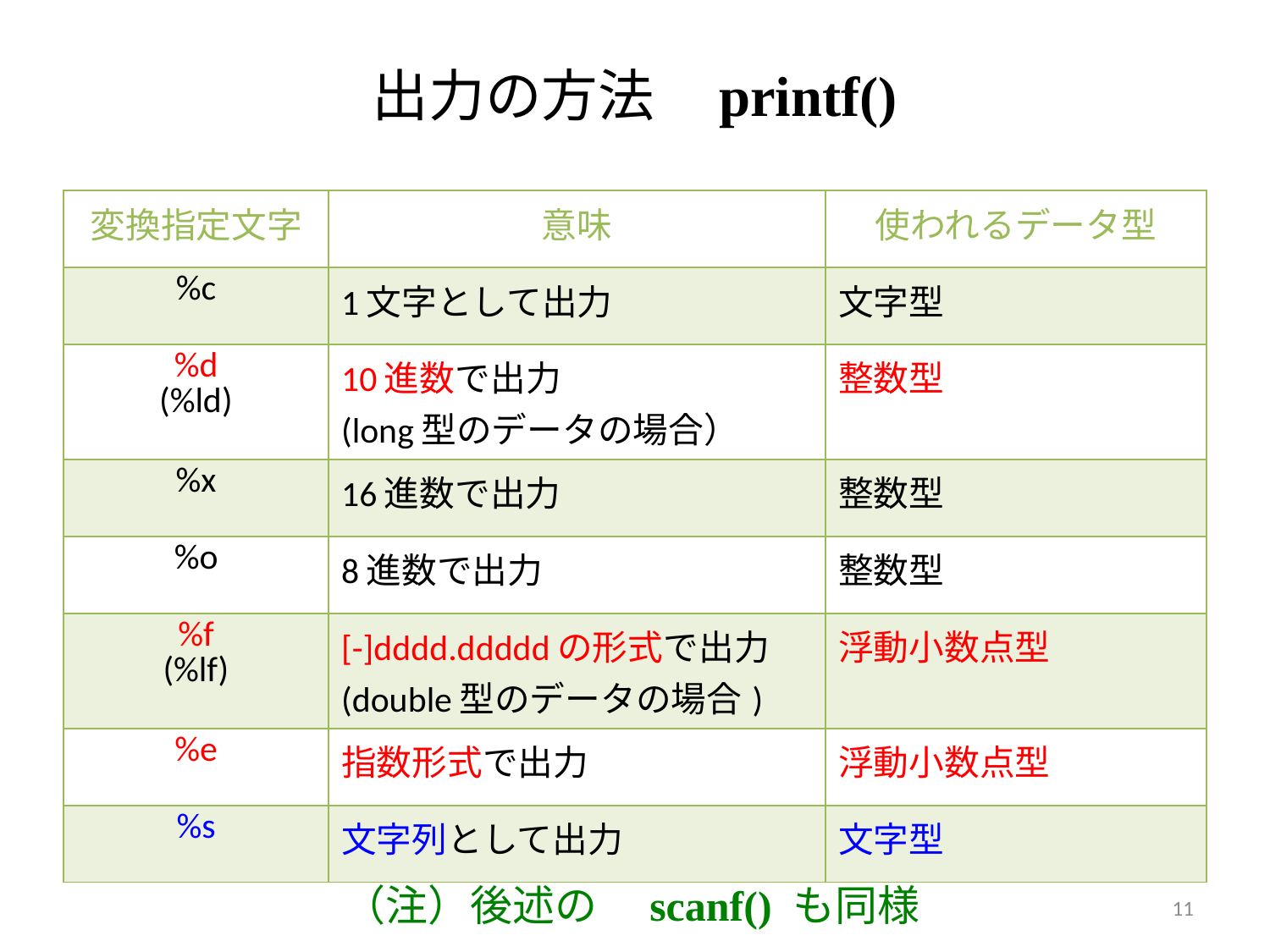

# 出力の方法    printf()
| 変換指定文字 | 意味 | 使われるデータ型 |
| --- | --- | --- |
| %c | 1文字として出力 | 文字型 |
| %d (%ld) | 10進数で出力 (long型のデータの場合） | 整数型 |
| %x | 16進数で出力 | 整数型 |
| %o | 8進数で出力 | 整数型 |
| %f (%lf) | [-]dddd.dddddの形式で出力 (double型のデータの場合) | 浮動小数点型 |
| %e | 指数形式で出力 | 浮動小数点型 |
| %s | 文字列として出力 | 文字型 |
（注）後述の　scanf() も同様
11